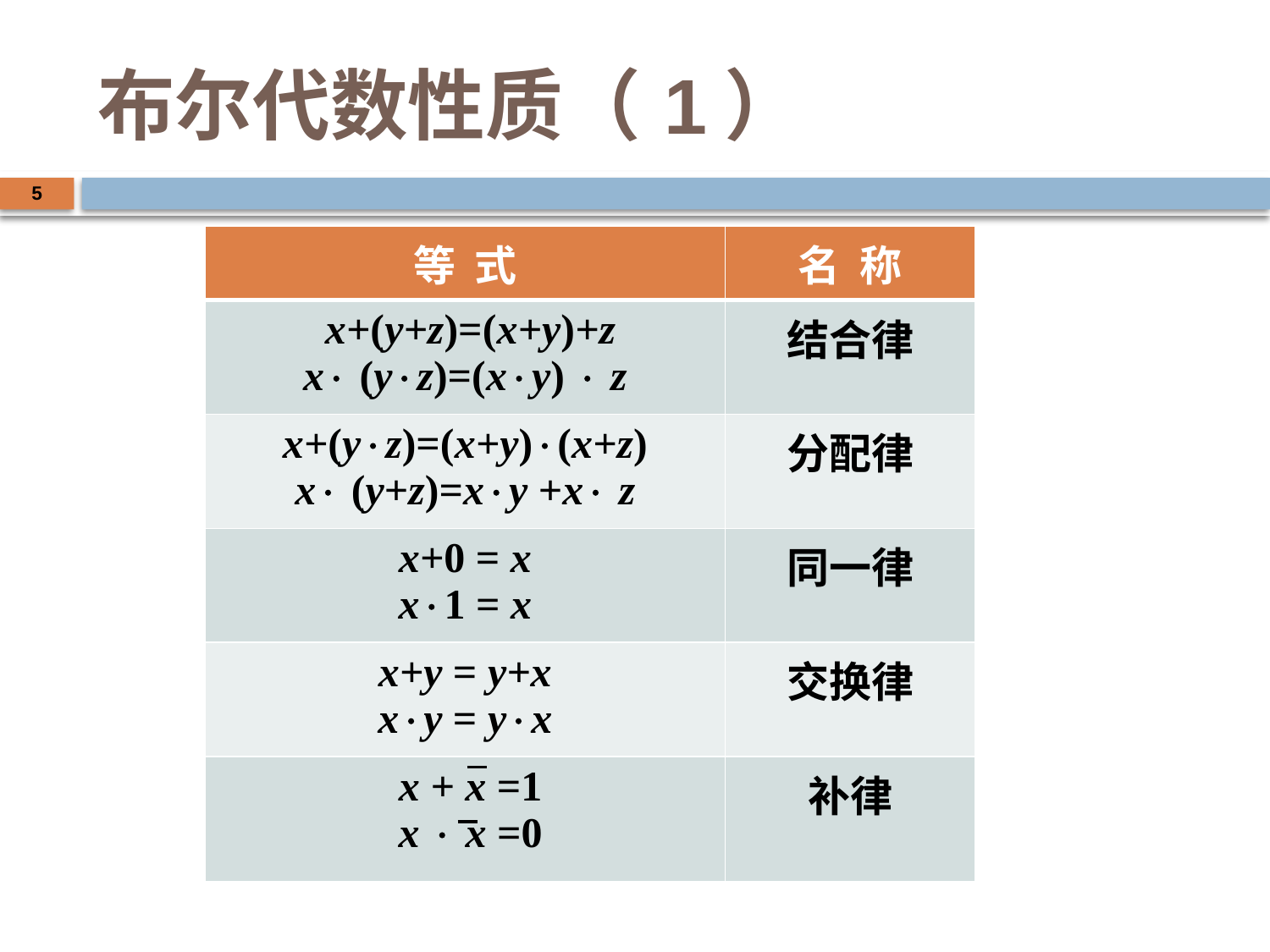

# 布尔代数性质（1）
5
| 等 式 | 名 称 |
| --- | --- |
| x+(y+z)=(x+y)+z x⋅ (y⋅z)=(x⋅y) ⋅ z | 结合律 |
| x+(y⋅z)=(x+y)⋅(x+z) x⋅ (y+z)=x⋅y +x⋅ z | 分配律 |
| x+0 = x x⋅1 = x | 同一律 |
| x+y = y+x x⋅y = y⋅x | 交换律 |
| x + x =1 x ⋅ x =0 | 补律 |